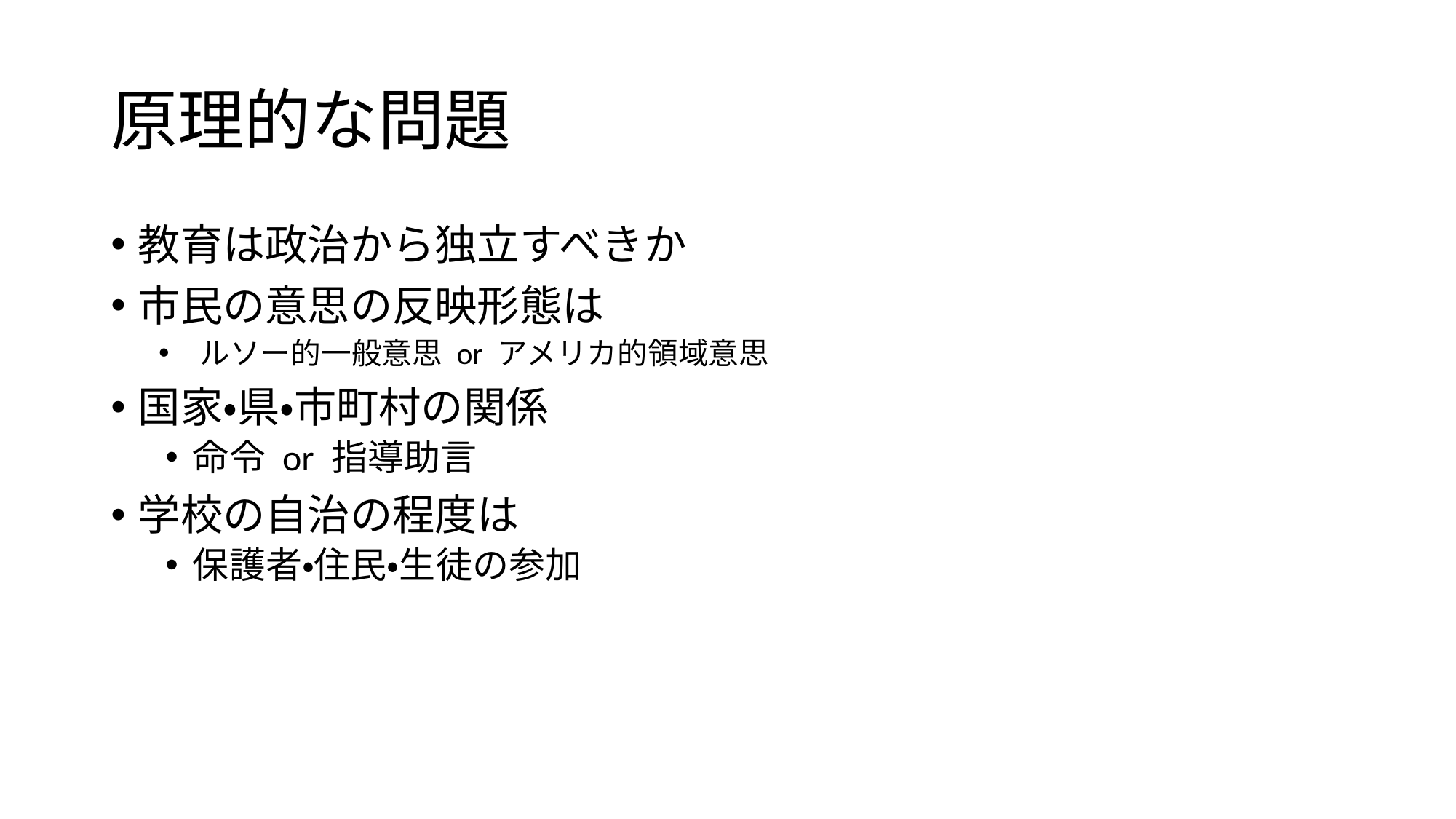

# 原理的な問題
教育は政治から独立すべきか
市民の意思の反映形態は
ルソー的一般意思 or アメリカ的領域意思
国家・県・市町村の関係
命令 or 指導助言
学校の自治の程度は
保護者・住民・生徒の参加